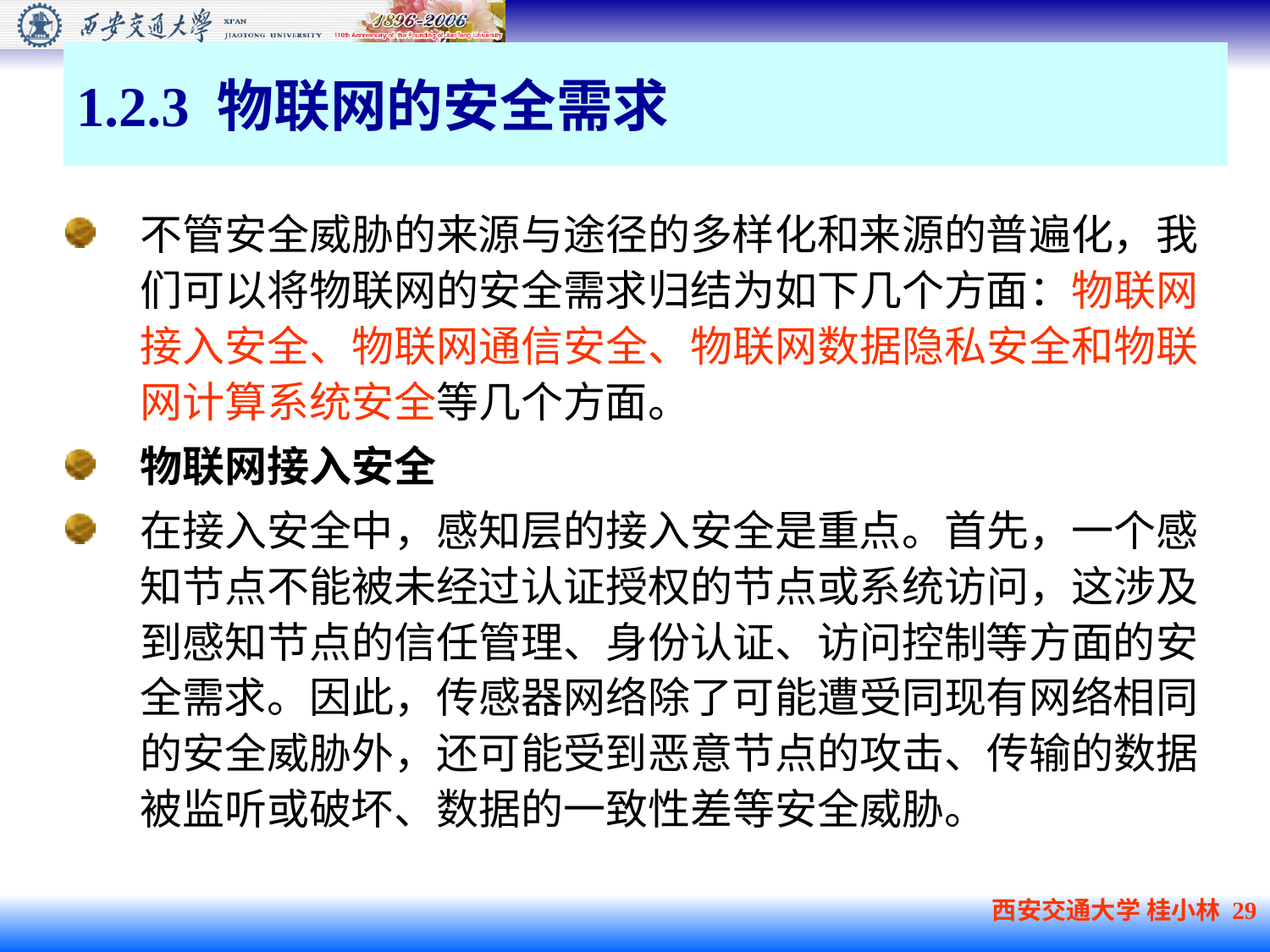

# 1.2.3 物联网的安全需求
不管安全威胁的来源与途径的多样化和来源的普遍化，我们可以将物联网的安全需求归结为如下几个方面：物联网接入安全、物联网通信安全、物联网数据隐私安全和物联网计算系统安全等几个方面。
物联网接入安全
在接入安全中，感知层的接入安全是重点。首先，一个感知节点不能被未经过认证授权的节点或系统访问，这涉及到感知节点的信任管理、身份认证、访问控制等方面的安全需求。因此，传感器网络除了可能遭受同现有网络相同的安全威胁外，还可能受到恶意节点的攻击、传输的数据被监听或破坏、数据的一致性差等安全威胁。
西安交通大学 桂小林 29